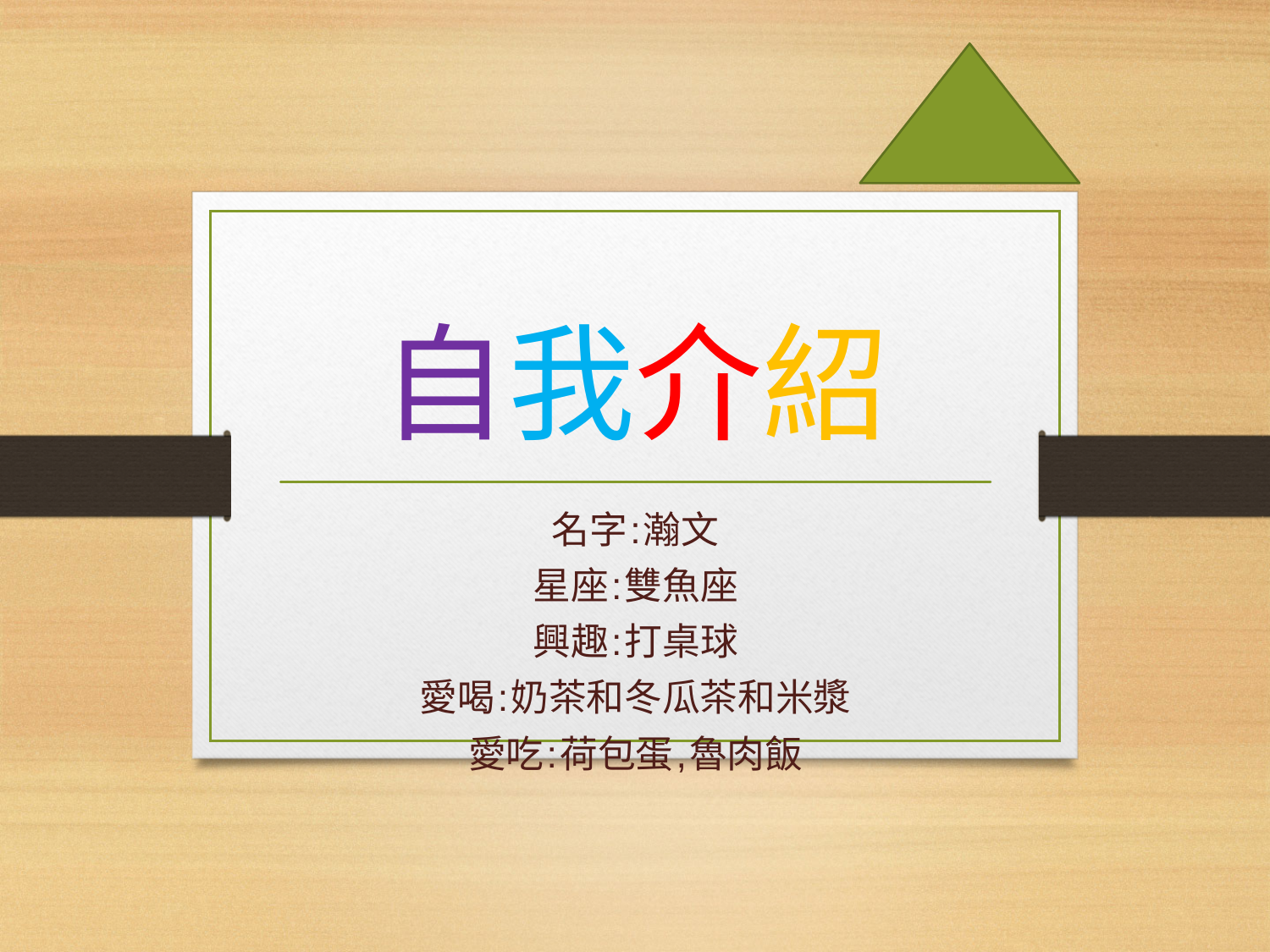

# 自我介紹
名字:瀚文
星座:雙魚座
興趣:打桌球
愛喝:奶茶和冬瓜茶和米漿
愛吃:荷包蛋,魯肉飯